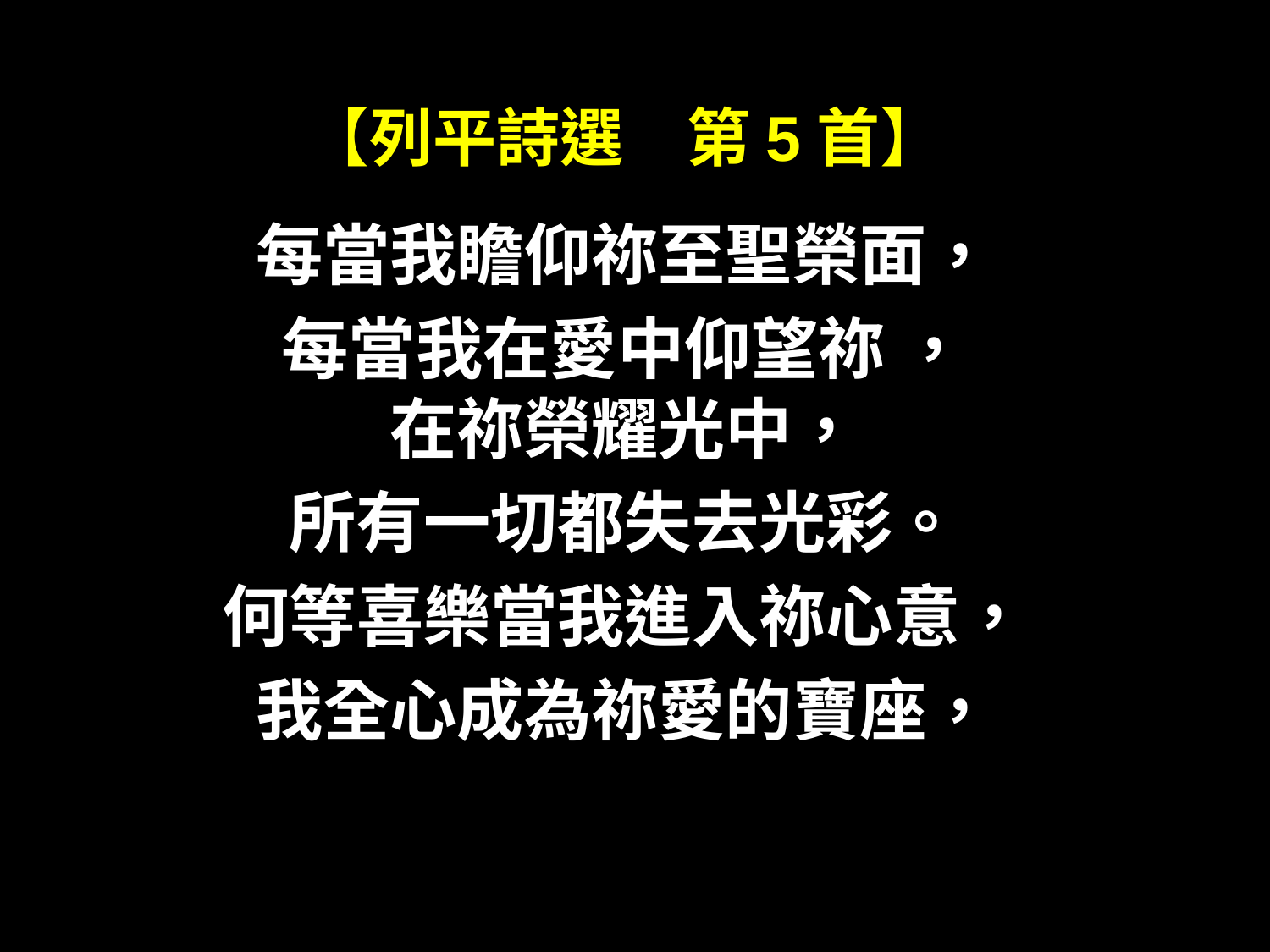

# 【列平詩選　第5首】
每當我瞻仰祢至聖榮面，
每當我在愛中仰望祢 ，
在祢榮耀光中，
所有一切都失去光彩。
何等喜樂當我進入祢心意，
我全心成為祢愛的寶座，